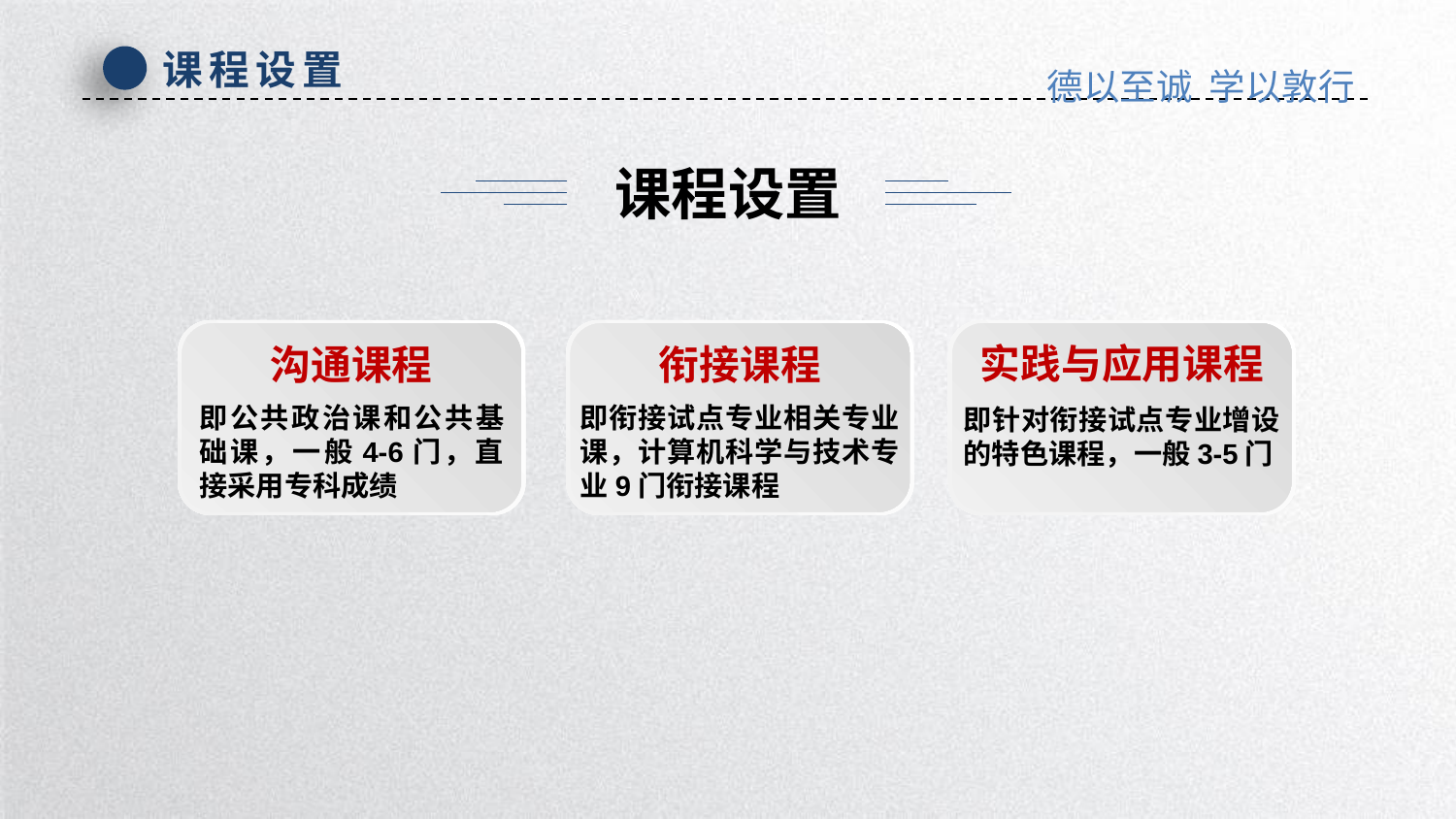

课程设置

德以至诚  学以敦行
课程设置

沟通课程
即公共政治课和公共基础课，一般4-6门，直接采用专科成绩

衔接课程
即衔接试点专业相关专业课，计算机科学与技术专业9门衔接课程

实践与应用课程
即针对衔接试点专业增设的特色课程，一般3-5门
延时符